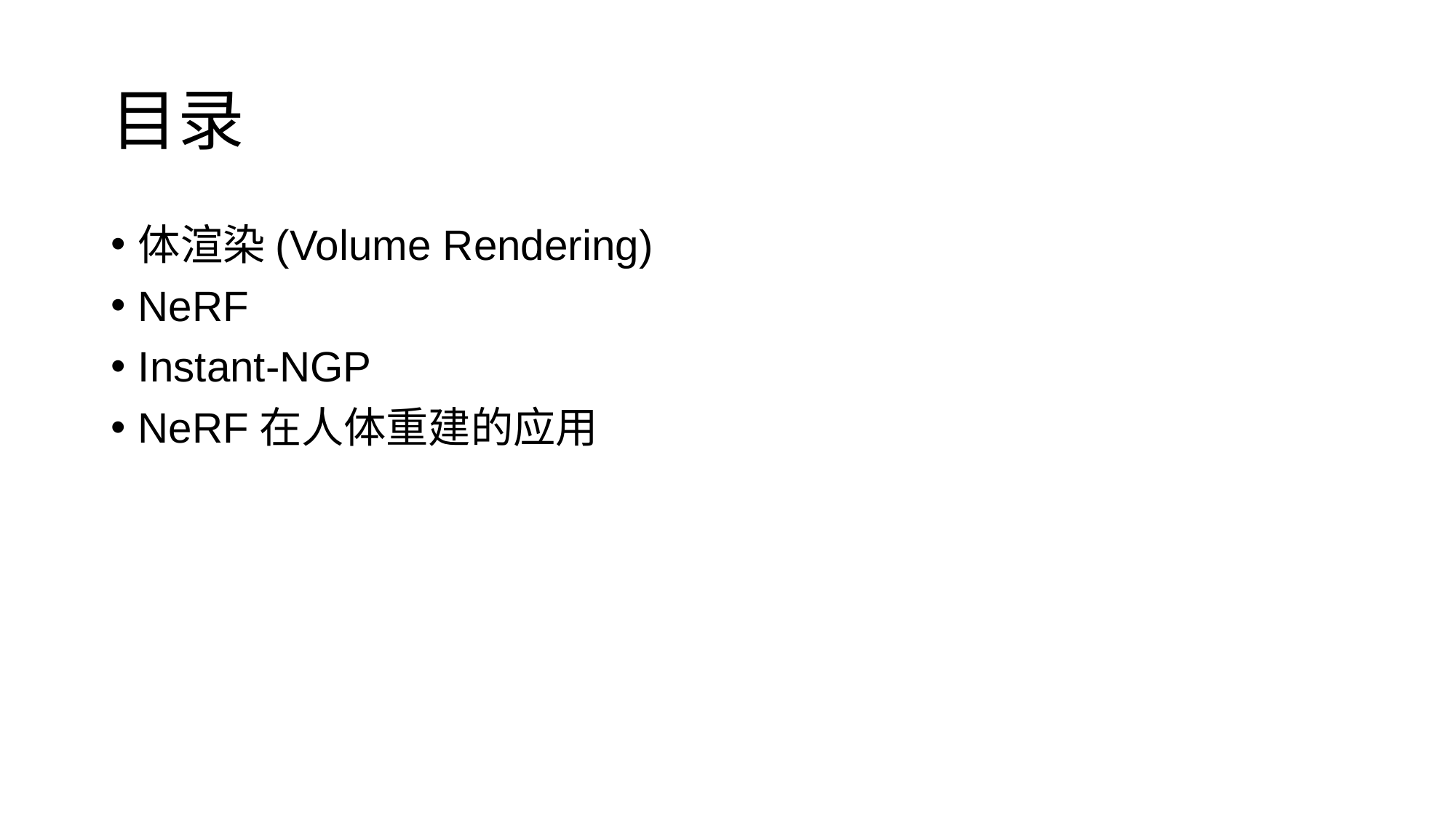

# 目录
体渲染(Volume Rendering)
NeRF
Instant-NGP
NeRF在人体重建的应用